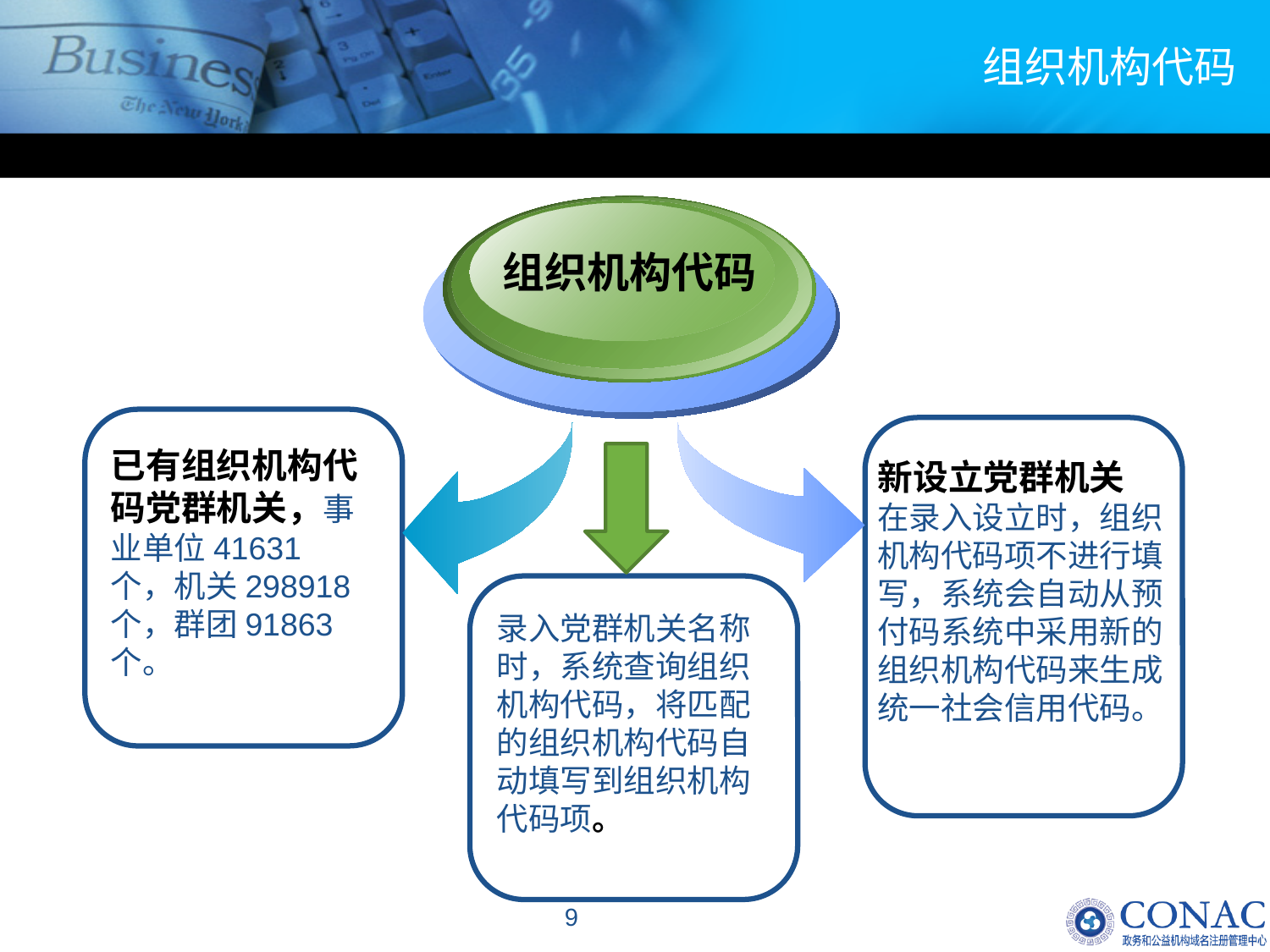

# 组织机构代码

组织机构代码

已有组织机构代码党群机关，事业单位41631个，机关298918个，群团91863个。

新设立党群机关
在录入设立时，组织机构代码项不进行填写，系统会自动从预付码系统中采用新的组织机构代码来生成统一社会信用代码。

录入党群机关名称时，系统查询组织机构代码，将匹配的组织机构代码自动填写到组织机构代码项。
9